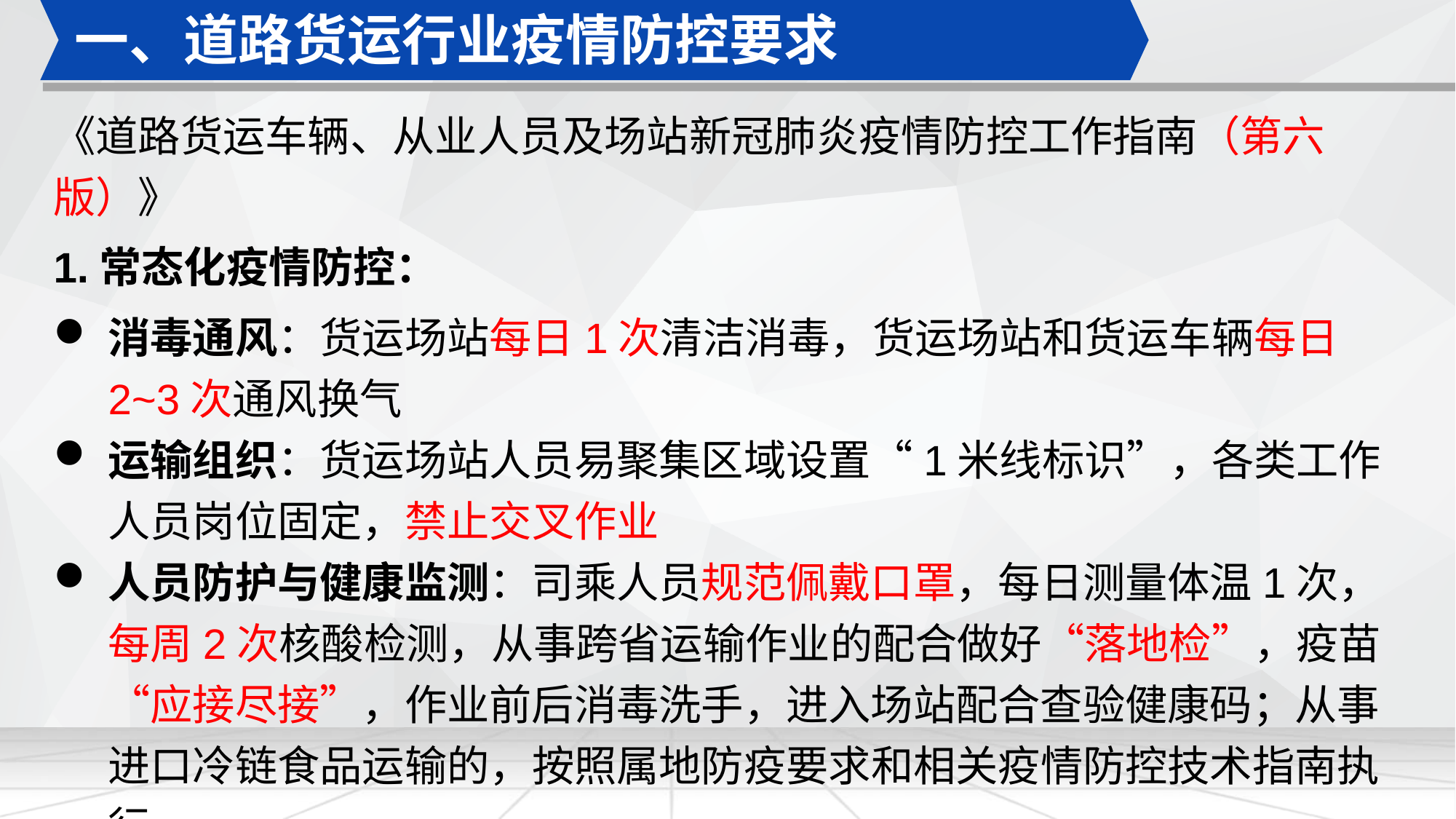

一、道路货运行业疫情防控要求

《道路货运车辆、从业人员及场站新冠肺炎疫情防控工作指南（第六版）》
1.常态化疫情防控：
消毒通风：货运场站每日1次清洁消毒，货运场站和货运车辆每日2~3次通风换气
运输组织：货运场站人员易聚集区域设置“1米线标识”，各类工作人员岗位固定，禁止交叉作业
人员防护与健康监测：司乘人员规范佩戴口罩，每日测量体温1次，每周2次核酸检测，从事跨省运输作业的配合做好“落地检”，疫苗“应接尽接”，作业前后消毒洗手，进入场站配合查验健康码；从事进口冷链食品运输的，按照属地防疫要求和相关疫情防控技术指南执行。、